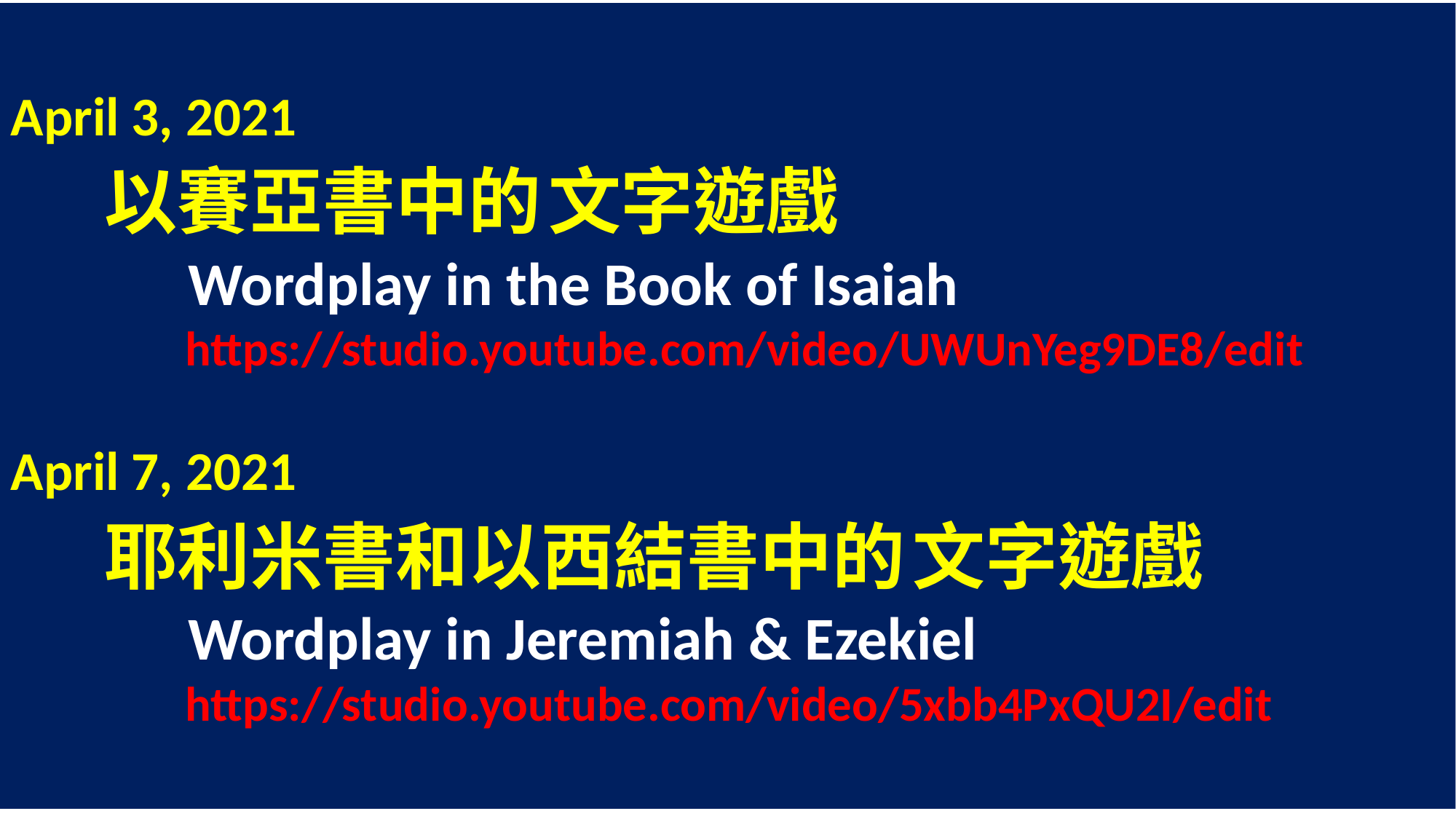

April 3, 2021
    以賽亞書中的 文字遊戲
             Wordplay in the Book of Isaiah
                https://studio.youtube.com/video/UWUnYeg9DE8/edit

April 7, 2021
    耶利米書和以西結書中的 文字遊戲
             Wordplay in Jeremiah & Ezekiel
                https://studio.youtube.com/video/5xbb4PxQU2I/edit